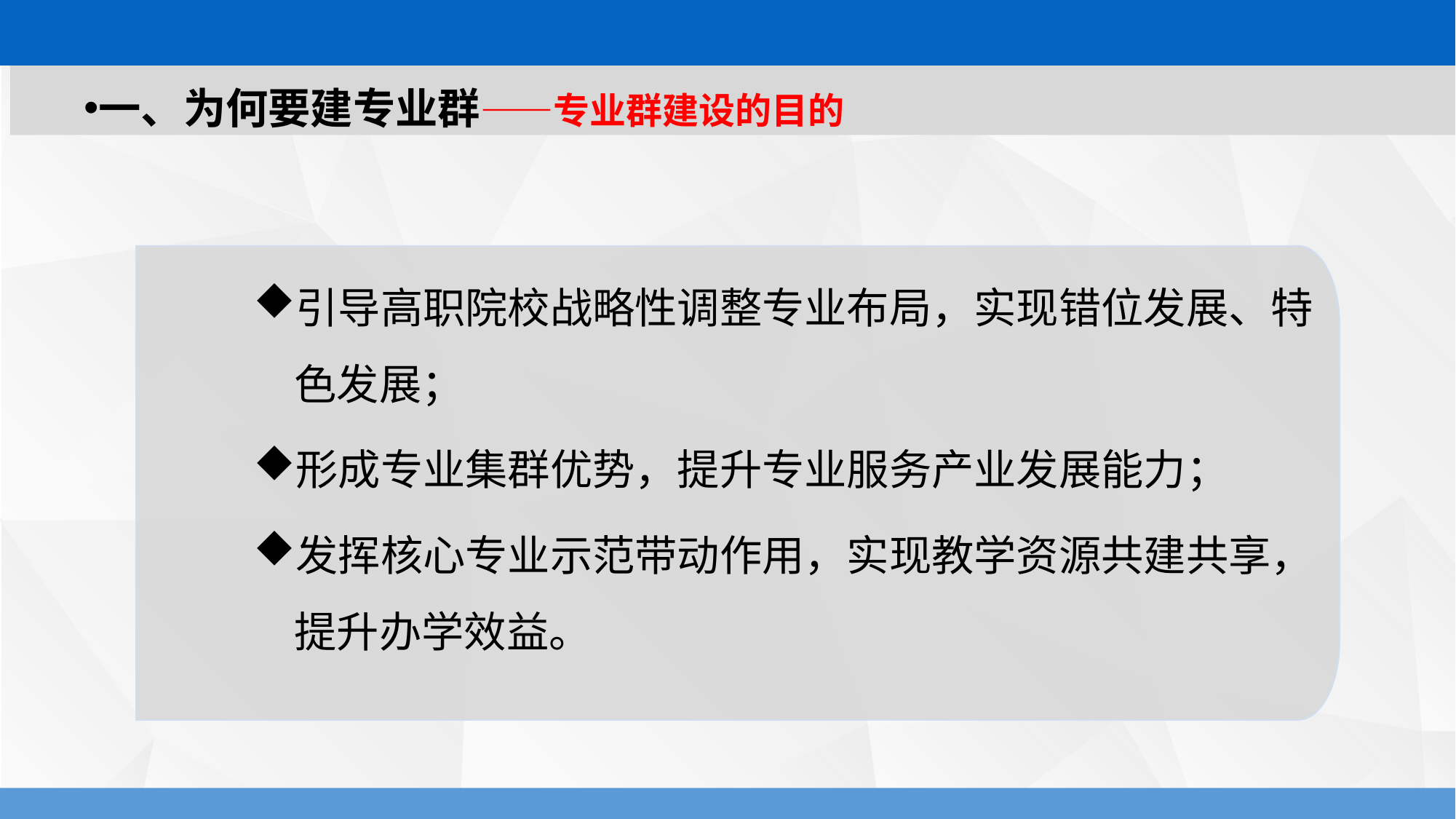

# 一、为何要建专业群——专业群建设的目的

引导高职院校战略性调整专业布局，实现错位发展、特色发展；
形成专业集群优势，提升专业服务产业发展能力；
发挥核心专业示范带动作用，实现教学资源共建共享，提升办学效益。